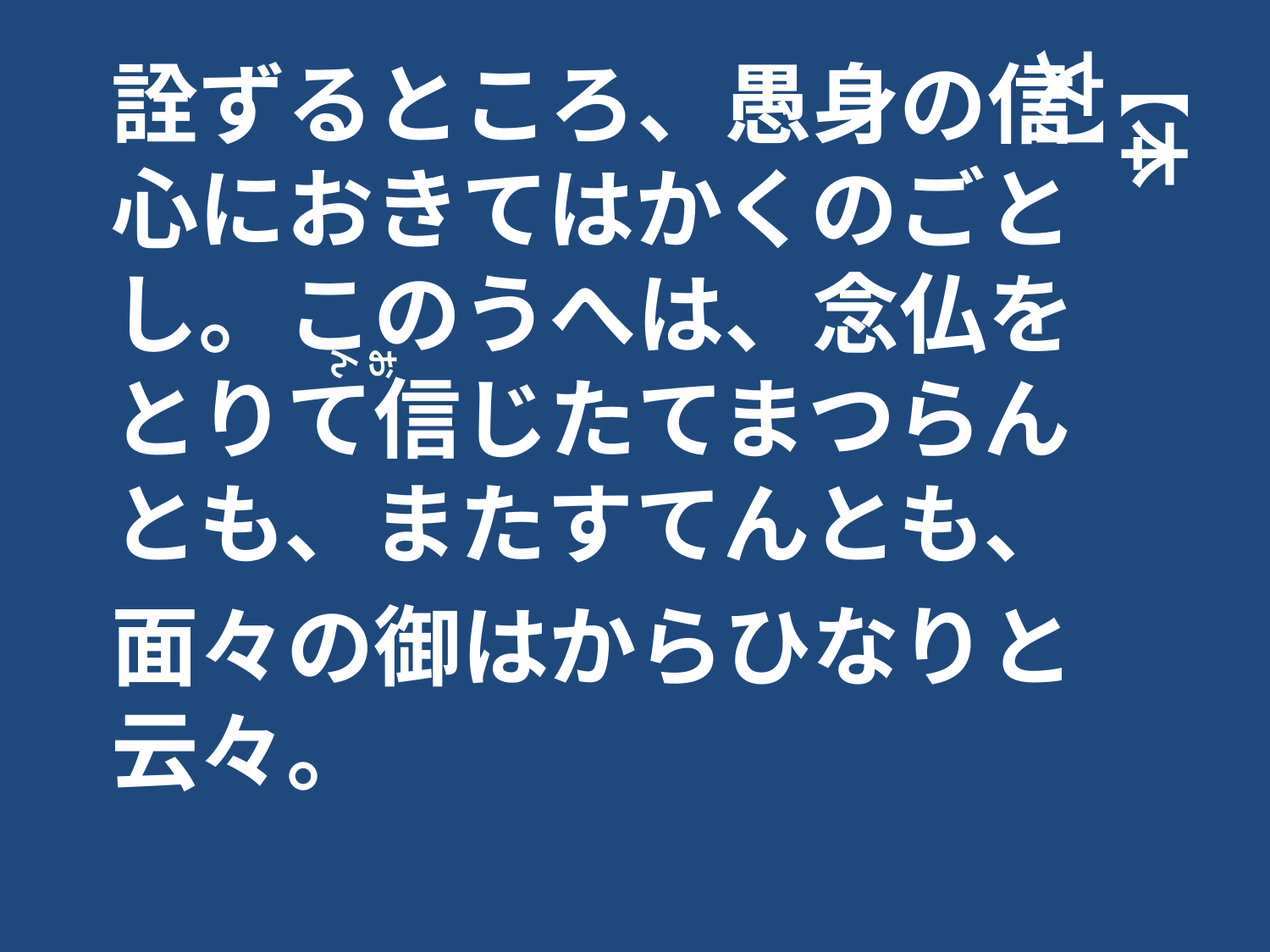

詮ずるところ、愚身の信心におきてはかくのごとし。このうへは、念仏をとりて信じたてまつらんとも、またすてんとも、
面々の御はからひなりと云々。
【本文】
おん